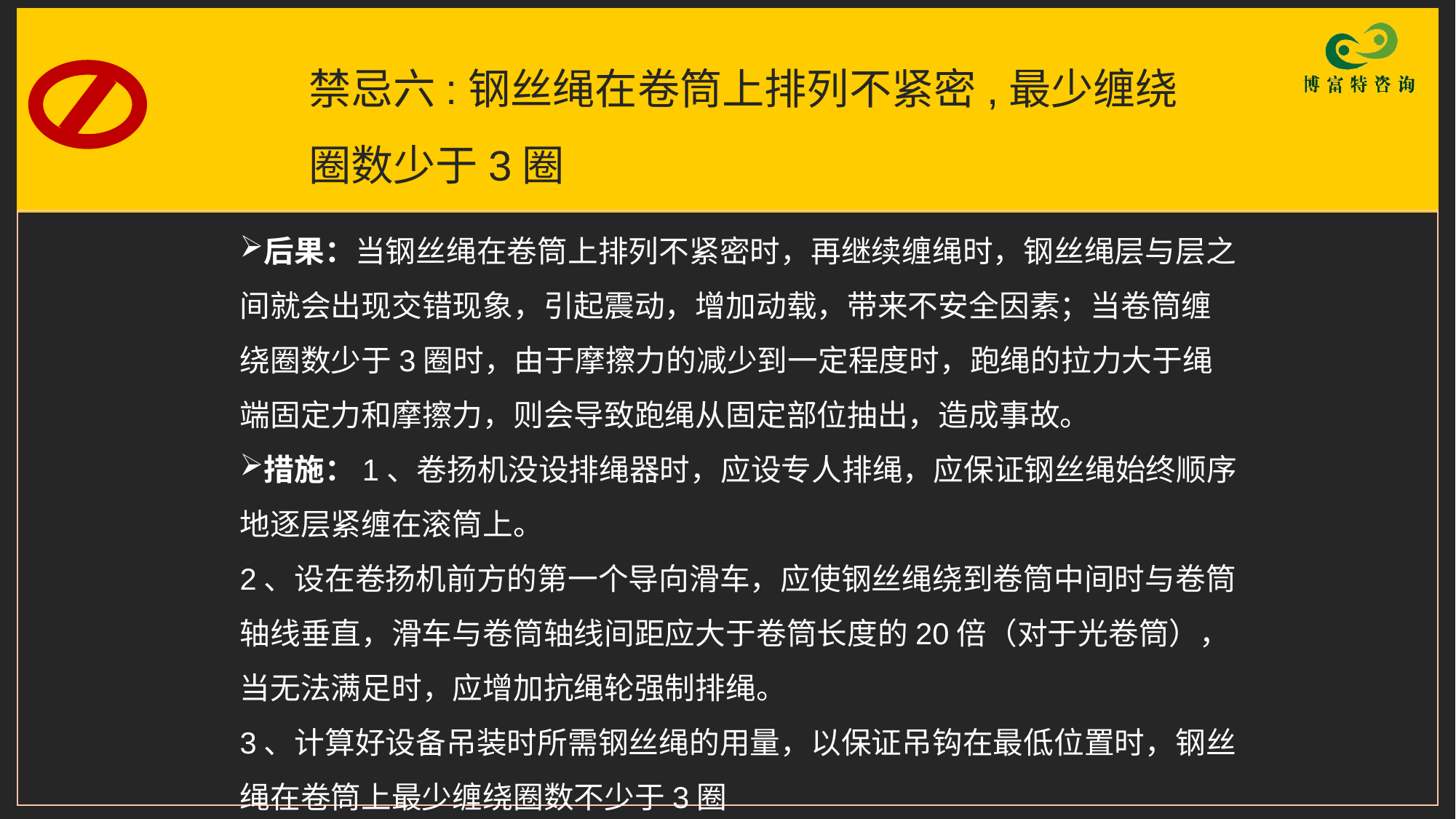

# 禁忌六:钢丝绳在卷筒上排列不紧密,最少缠绕圈数少于3圈
后果：当钢丝绳在卷筒上排列不紧密时，再继续缠绳时，钢丝绳层与层之间就会出现交错现象，引起震动，增加动载，带来不安全因素；当卷筒缠绕圈数少于3圈时，由于摩擦力的减少到一定程度时，跑绳的拉力大于绳端固定力和摩擦力，则会导致跑绳从固定部位抽出，造成事故。
措施：1、卷扬机没设排绳器时，应设专人排绳，应保证钢丝绳始终顺序地逐层紧缠在滚筒上。
2、设在卷扬机前方的第一个导向滑车，应使钢丝绳绕到卷筒中间时与卷筒轴线垂直，滑车与卷筒轴线间距应大于卷筒长度的20倍（对于光卷筒），当无法满足时，应增加抗绳轮强制排绳。
3、计算好设备吊装时所需钢丝绳的用量，以保证吊钩在最低位置时，钢丝绳在卷筒上最少缠绕圈数不少于3圈